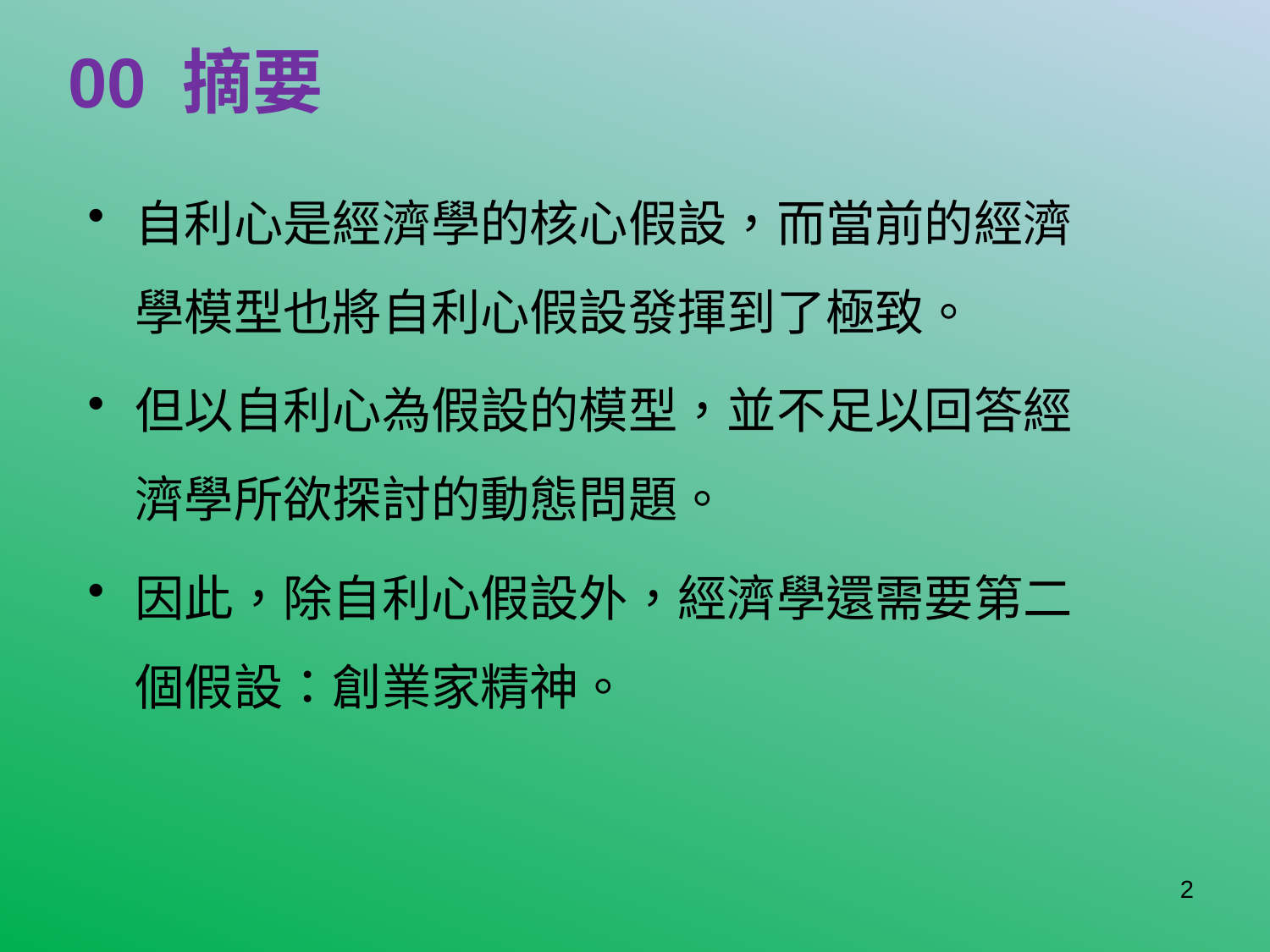

# 00 摘要
自利心是經濟學的核心假設，而當前的經濟學模型也將自利心假設發揮到了極致。
但以自利心為假設的模型，並不足以回答經濟學所欲探討的動態問題。
因此，除自利心假設外，經濟學還需要第二個假設：創業家精神。
2